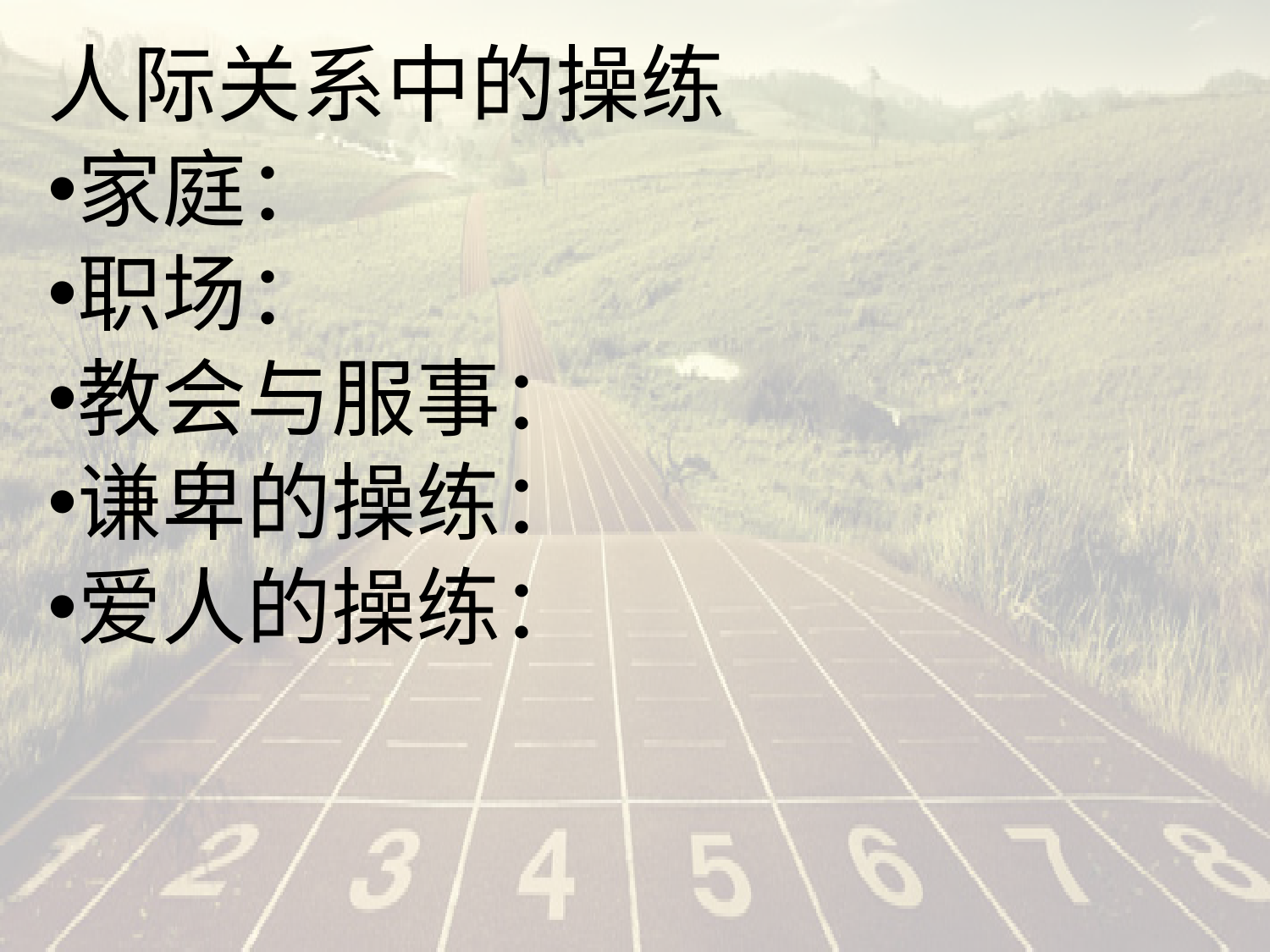

#
人际关系中的操练
家庭：
职场：
教会与服事：
谦卑的操练：
爱人的操练：